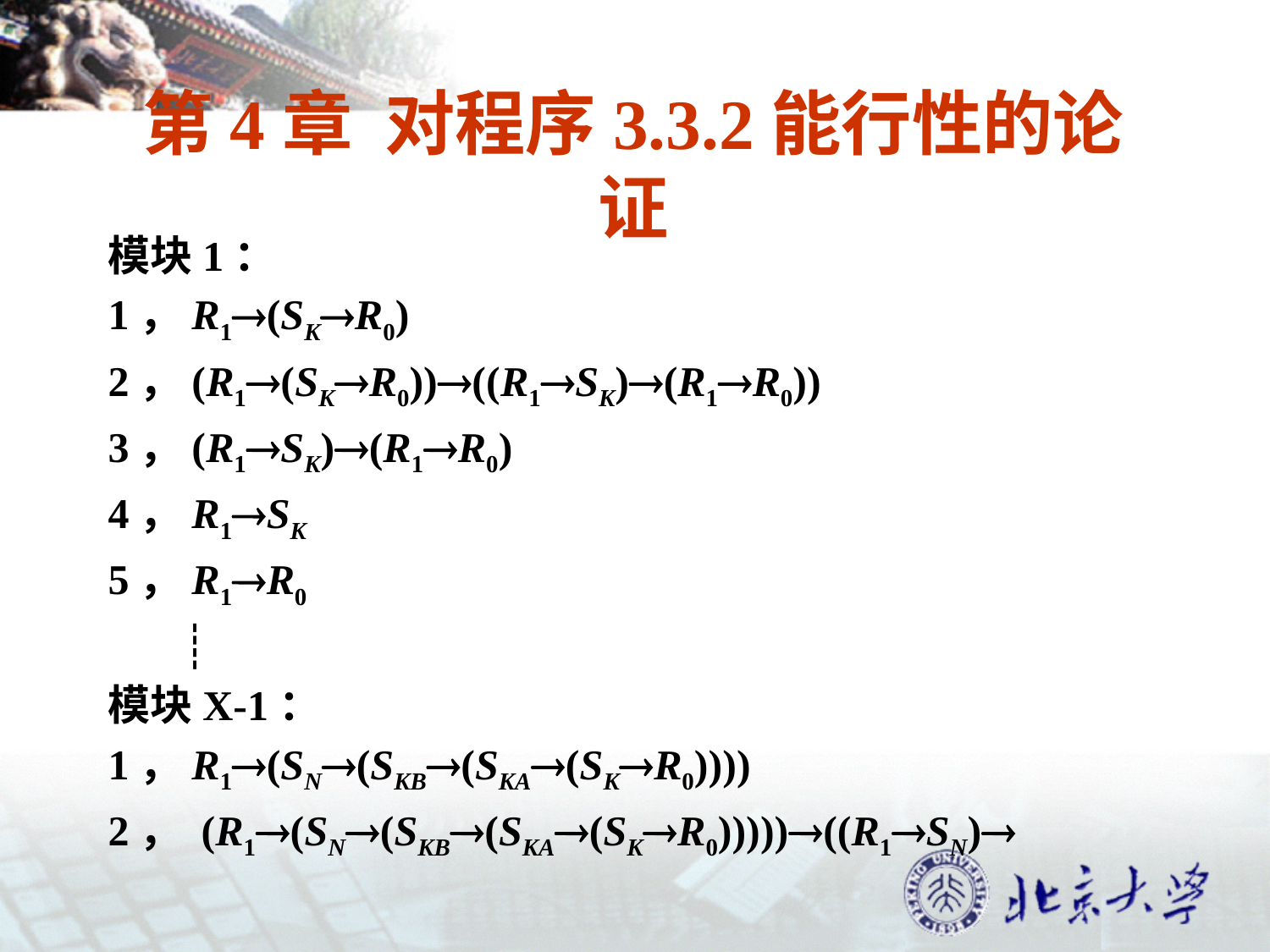

# 第4章  对程序3.3.2能行性的论证
模块1：
1，R1→(SK→R0)
2，(R1→(SK→R0))→((R1→SK)→(R1→R0))
3，(R1→SK)→(R1→R0)
4，R1→SK
5，R1→R0
       ┊
模块X-1：
1，R1→(SN→(SKB→(SKA→(SK→R0))))
2， (R1→(SN→(SKB→(SKA→(SK→R0)))))→((R1→SN)→